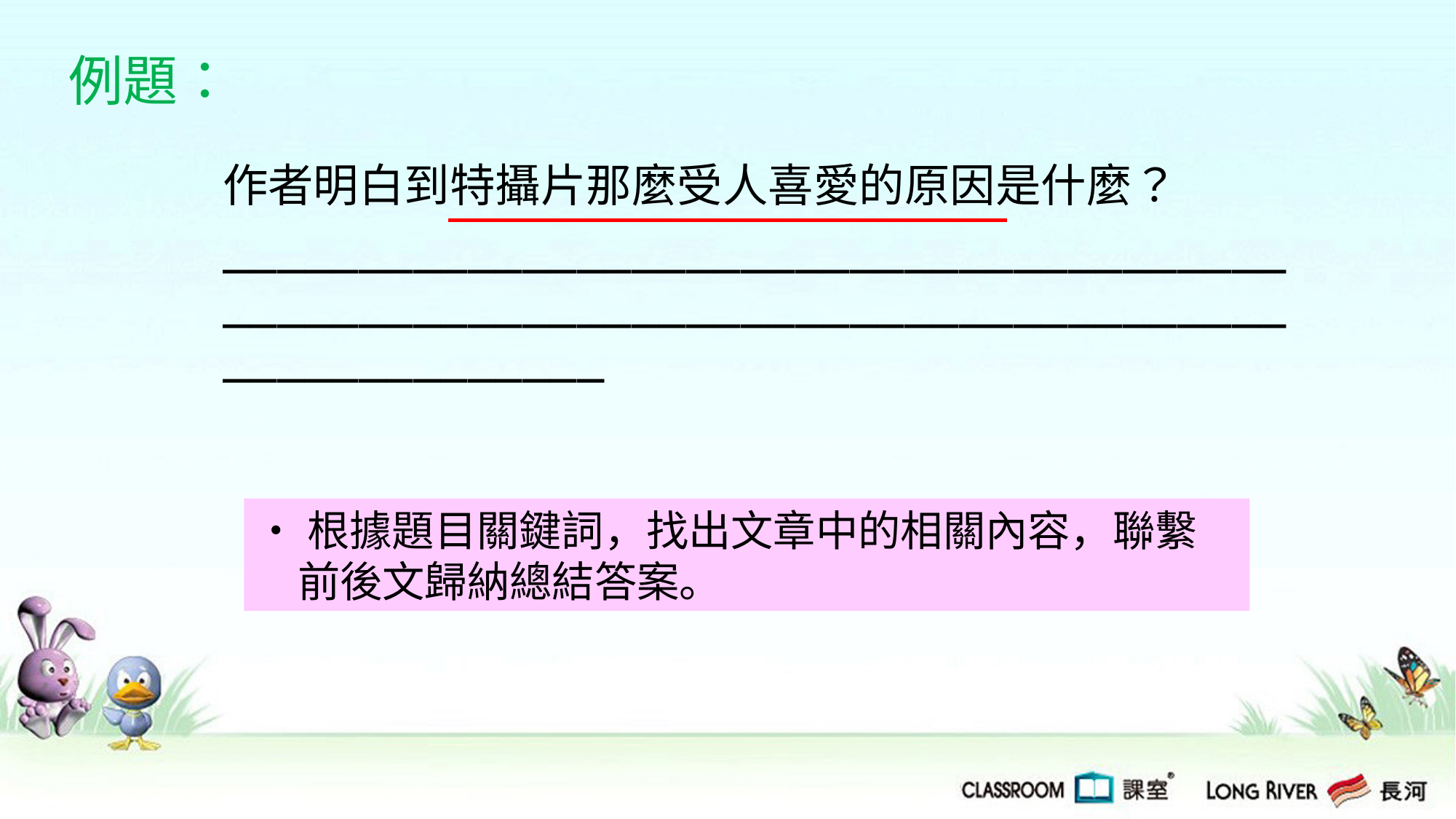

例題：
作者明白到特攝片那麼受人喜愛的原因是什麼？
____________________________________________________________________________________________
‧根據題目關鍵詞，找出文章中的相關內容，聯繫前後文歸納總結答案。